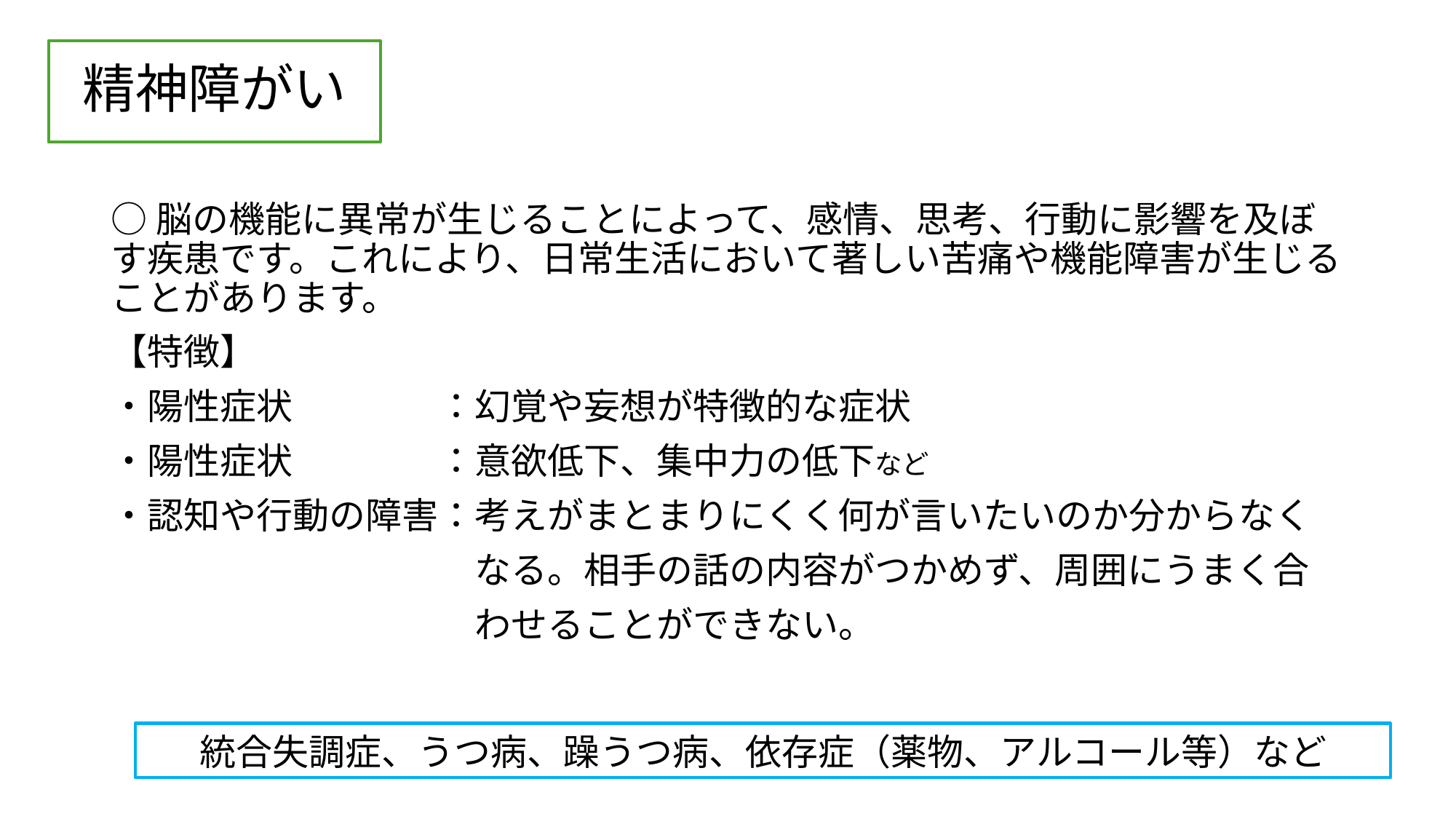

# 精神障がい
○脳の機能に異常が生じることによって、感情、思考、行動に影響を及ぼす疾患です。これにより、日常生活において著しい苦痛や機能障害が生じることがあります。
【特徴】
・陽性症状　　　　：幻覚や妄想が特徴的な症状
・陽性症状　　　　：意欲低下、集中力の低下など
・認知や行動の障害：考えがまとまりにくく何が言いたいのか分からなく
　　　　　　　　　　なる。相手の話の内容がつかめず、周囲にうまく合
　　　　　　　　　　わせることができない。
統合失調症、うつ病、躁うつ病、依存症（薬物、アルコール等）など